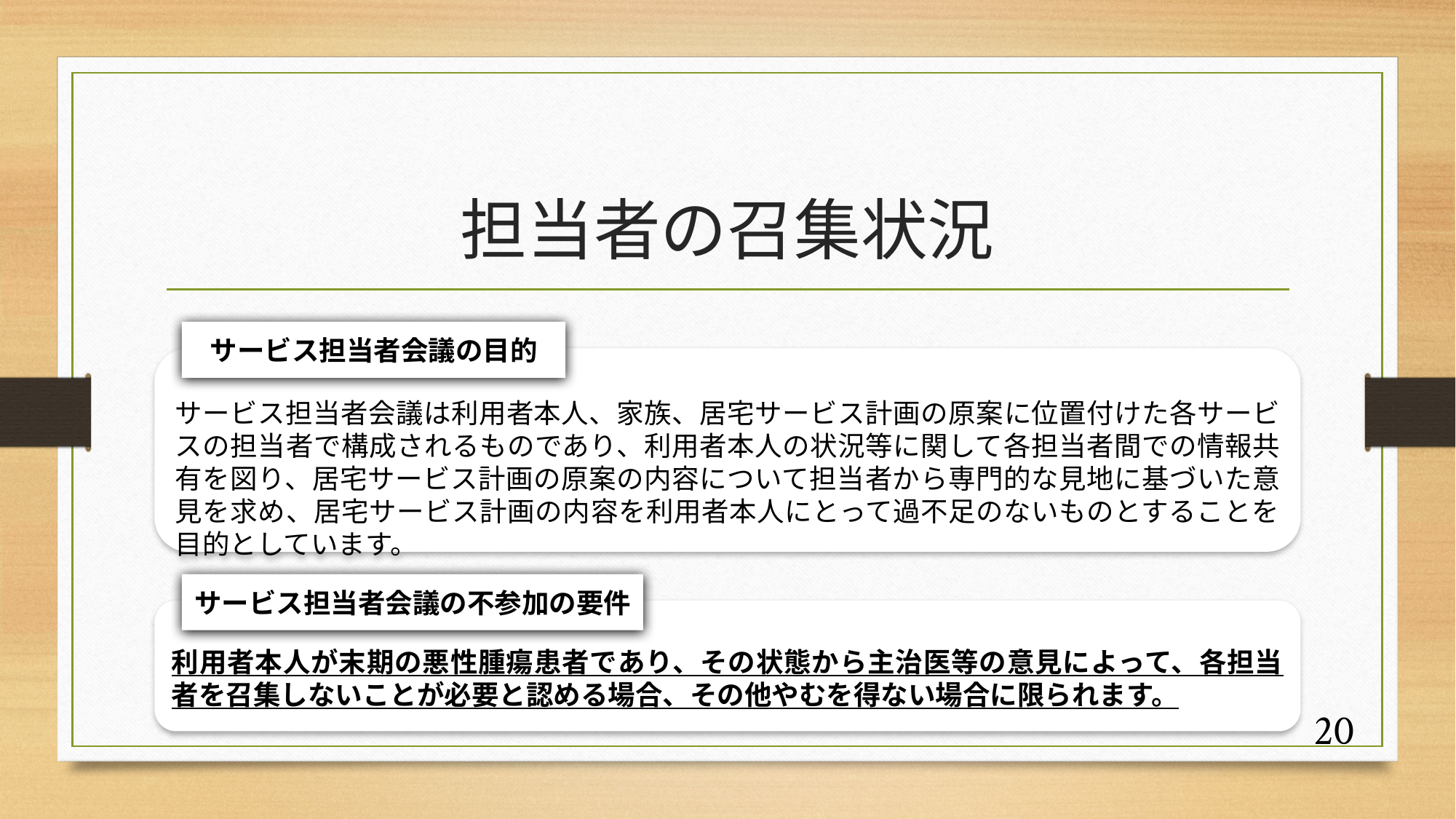

# 担当者の召集状況
サービス担当者会議の目的

サービス担当者会議は利用者本人、家族、居宅サービス計画の原案に位置付けた各サービスの担当者で構成されるものであり、利用者本人の状況等に関して各担当者間での情報共有を図り、居宅サービス計画の原案の内容について担当者から専門的な見地に基づいた意見を求め、居宅サービス計画の内容を利用者本人にとって過不足のないものとすることを目的としています。
サービス担当者会議の不参加の要件

利用者本人が末期の悪性腫瘍患者であり、その状態から主治医等の意見によって、各担当者を召集しないことが必要と認める場合、その他やむを得ない場合に限られます。
20